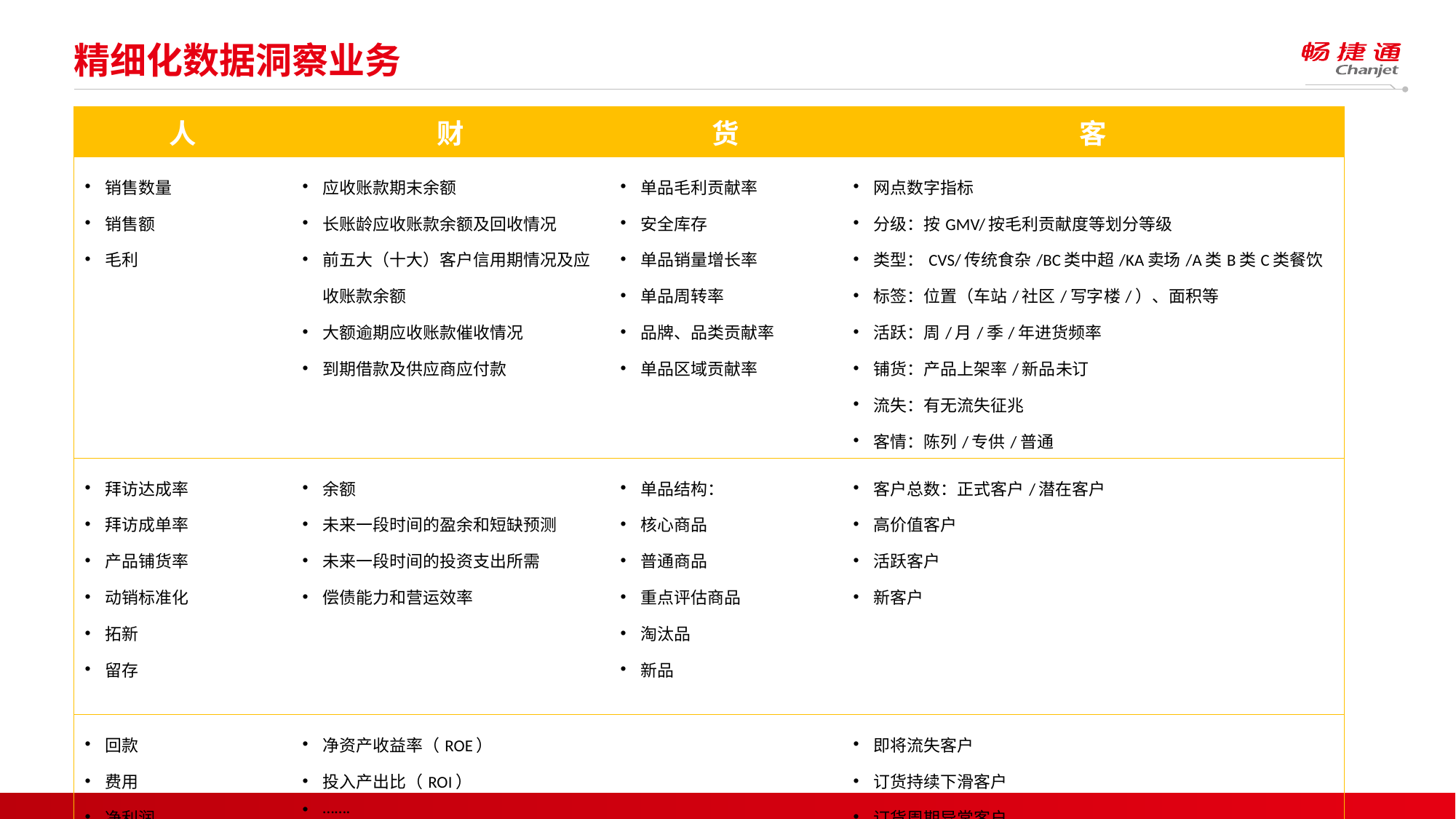

# 精细化数据洞察业务
| 人 | 财 | 货 | 客 |
| --- | --- | --- | --- |
| 销售数量 销售额 毛利 | 应收账款期末余额 长账龄应收账款余额及回收情况 前五大（十大）客户信用期情况及应收账款余额 大额逾期应收账款催收情况 到期借款及供应商应付款 | 单品毛利贡献率 安全库存 单品销量增长率 单品周转率 品牌、品类贡献率 单品区域贡献率 | 网点数字指标 分级：按GMV/按毛利贡献度等划分等级 类型：CVS/传统食杂/BC类中超/KA卖场/A类B类C类餐饮 标签：位置（车站/社区/写字楼/）、面积等 活跃：周/月/季/年进货频率 铺货：产品上架率/新品未订 流失：有无流失征兆 客情：陈列/专供/普通 |
| 拜访达成率 拜访成单率 产品铺货率 动销标准化 拓新 留存 | 余额 未来一段时间的盈余和短缺预测 未来一段时间的投资支出所需 偿债能力和营运效率 | 单品结构： 核心商品 普通商品 重点评估商品 淘汰品 新品 | 客户总数：正式客户/潜在客户 高价值客户 活跃客户 新客户 |
| 回款 费用 净利润 | 净资产收益率（ROE） 投入产出比（ROI） ……. |  | 即将流失客户 订货持续下滑客户 订货周期异常客户 动销品项数下滑客户 超期未跟进 |